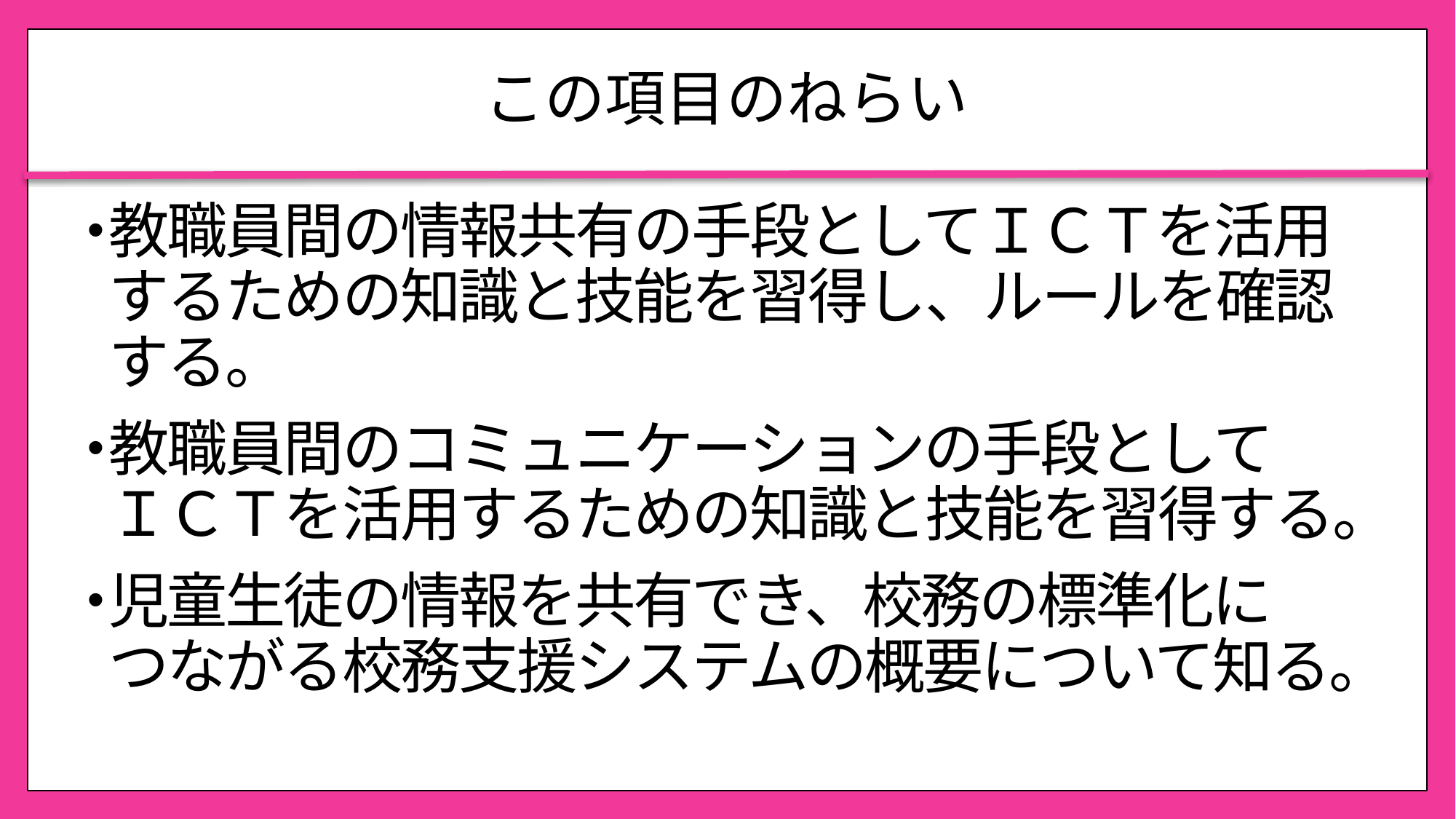

# この項目のねらい
教職員間の情報共有の手段としてＩＣＴを活用するための知識と技能を習得し、ルールを確認する。
教職員間のコミュニケーションの手段として　ＩＣＴを活用するための知識と技能を習得する。
児童生徒の情報を共有でき、校務の標準化に　つながる校務支援システムの概要について知る。